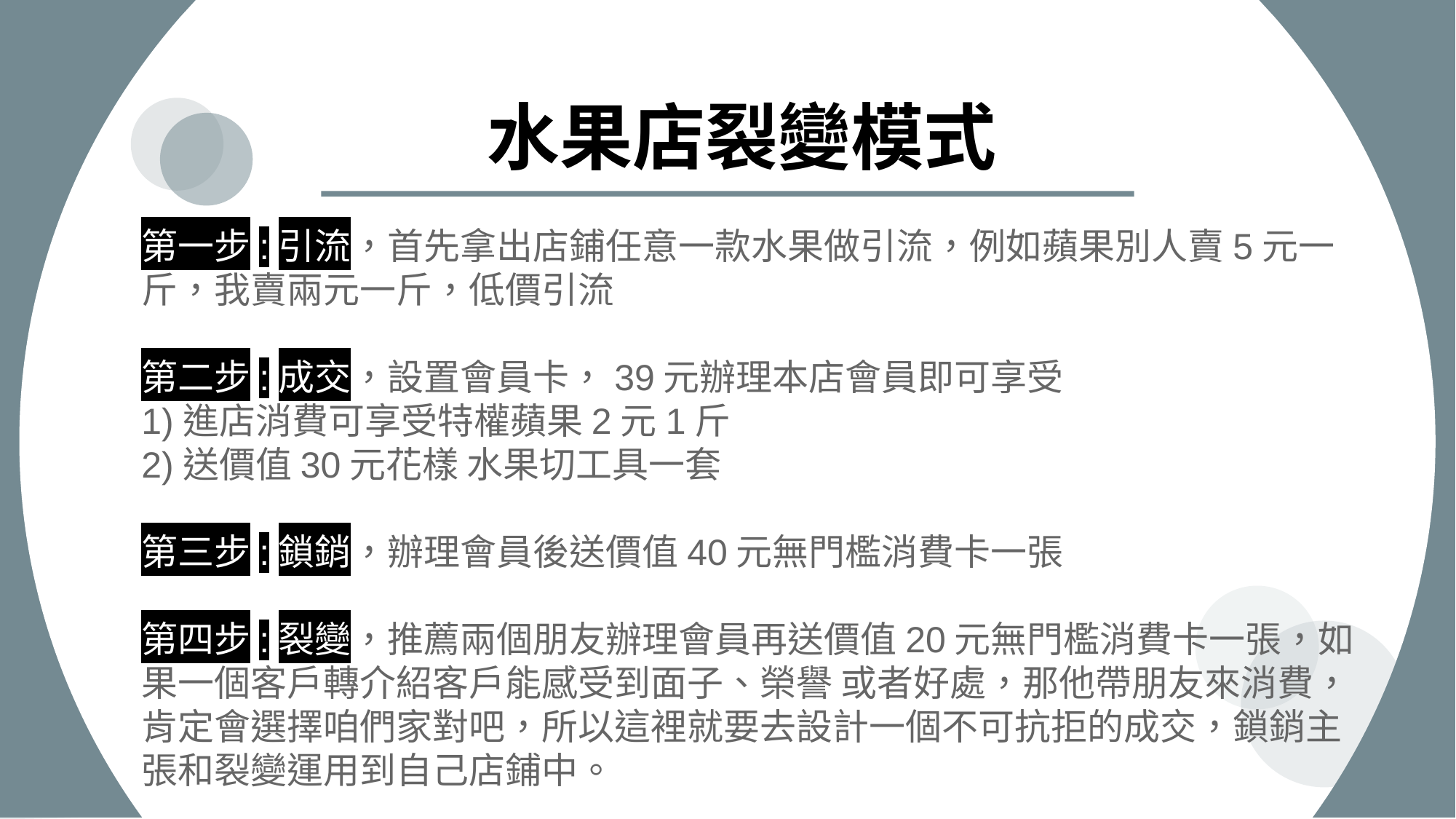

水果店裂變模式

第一步:引流，首先拿出店鋪任意一款水果做引流，例如蘋果別人賣5元一斤，我賣兩元一斤，低價引流

第二步:成交，設置會員卡，39元辦理本店會員即可享受
1)進店消費可享受特權蘋果2元1斤
2)送價值30元花樣 水果切工具一套

第三步:鎖銷，辦理會員後送價值40元無門檻消費卡一張

第四步:裂變，推薦兩個朋友辦理會員再送價值20元無門檻消費卡一張，如果一個客戶轉介紹客戶能感受到面子、榮譽 或者好處，那他帶朋友來消費，肯定會選擇咱們家對吧，所以這裡就要去設計一個不可抗拒的成交，鎖銷主張和裂變運用到自己店鋪中。